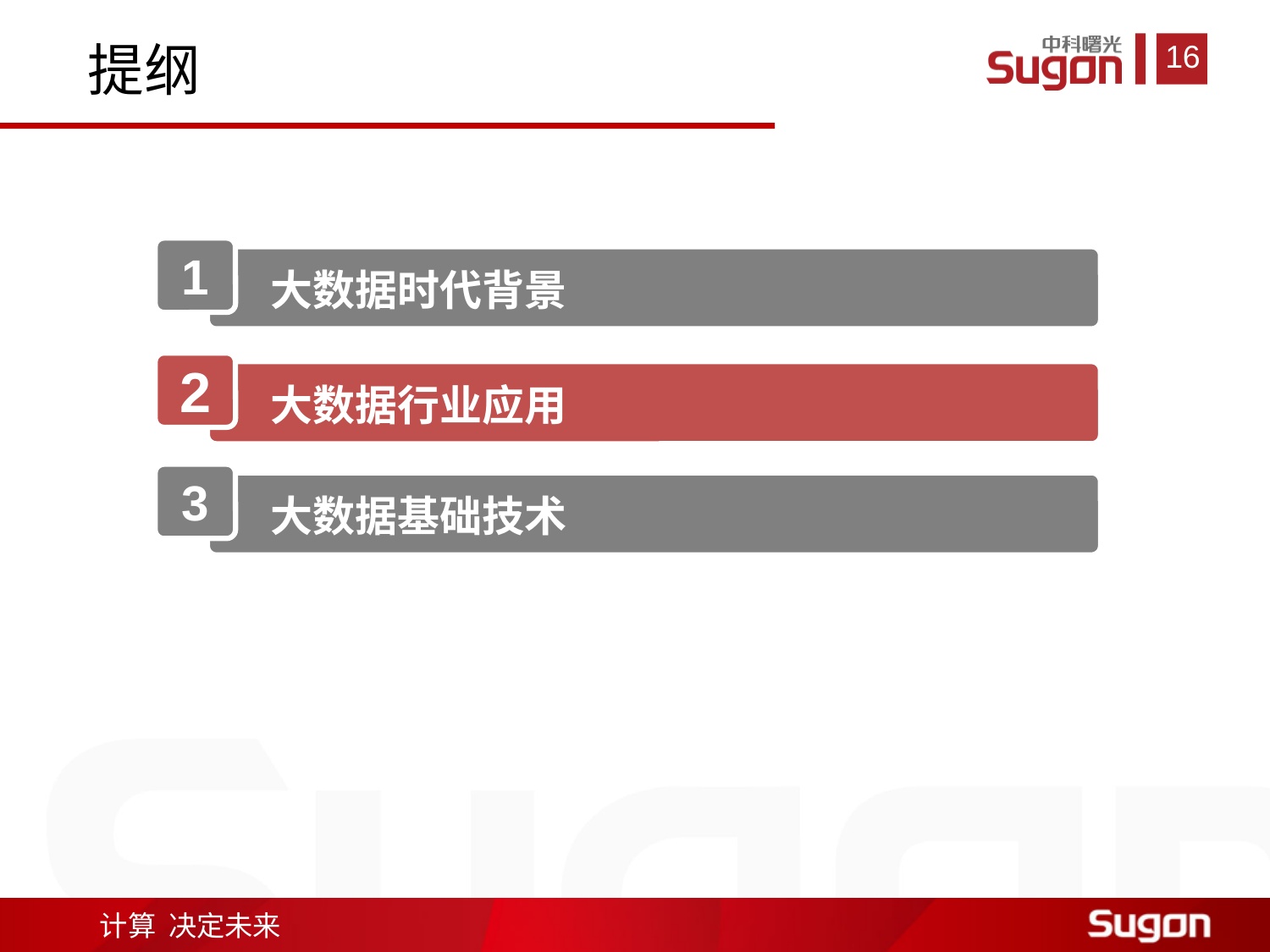

提纲
1

大数据时代背景
2

大数据行业应用
3

大数据基础技术